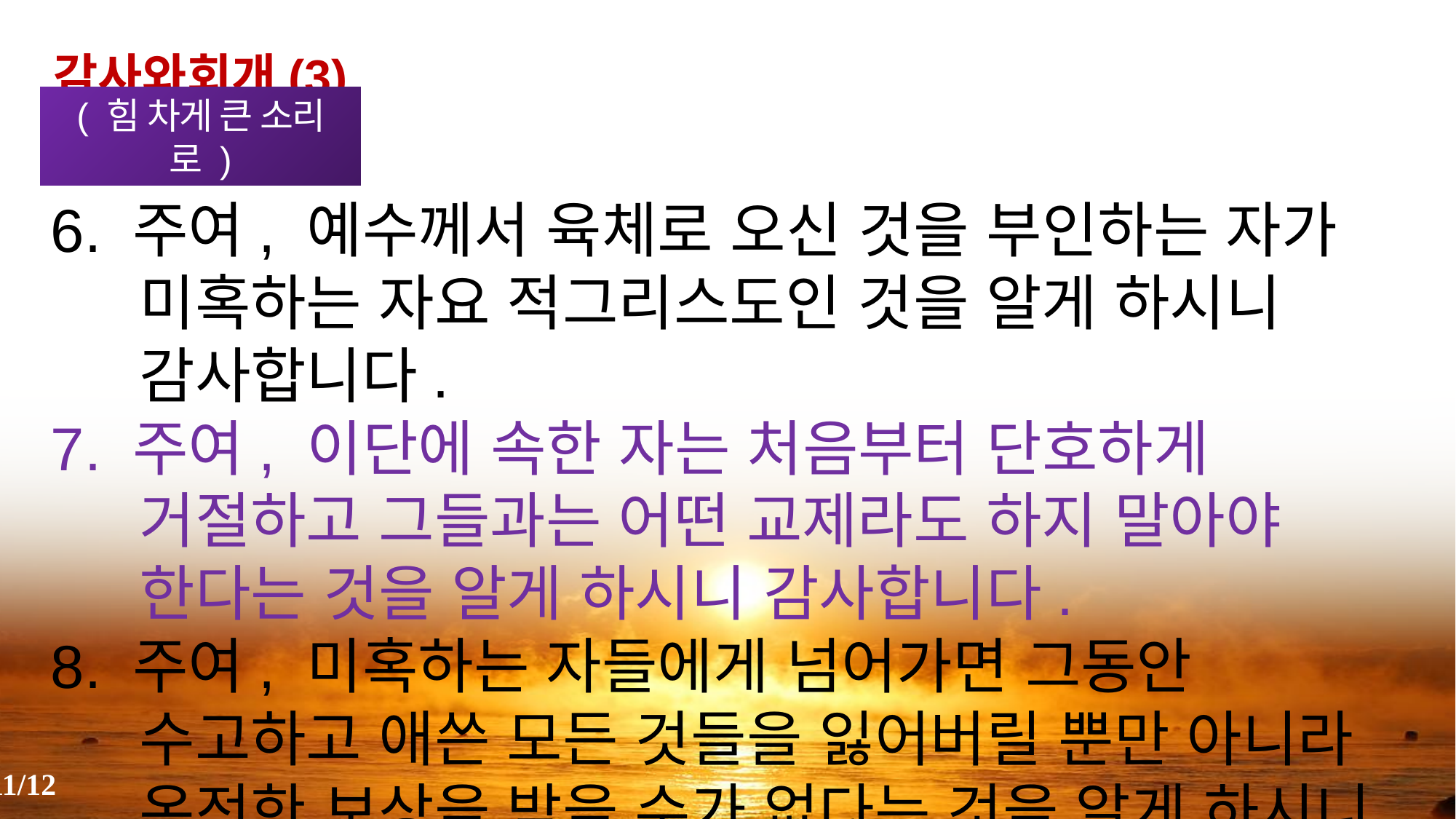

감사와회개(3)

( 힘 차게 큰 소리로 )
6. 주여, 예수께서 육체로 오신 것을 부인하는 자가 미혹하는 자요 적그리스도인 것을 알게 하시니 감사합니다.
7. 주여, 이단에 속한 자는 처음부터 단호하게 거절하고 그들과는 어떤 교제라도 하지 말아야 한다는 것을 알게 하시니 감사합니다.
8. 주여, 미혹하는 자들에게 넘어가면 그동안 수고하고 애쓴 모든 것들을 잃어버릴 뿐만 아니라 온전한 보상을 받을 수가 없다는 것을 알게 하시니 감사합니다.